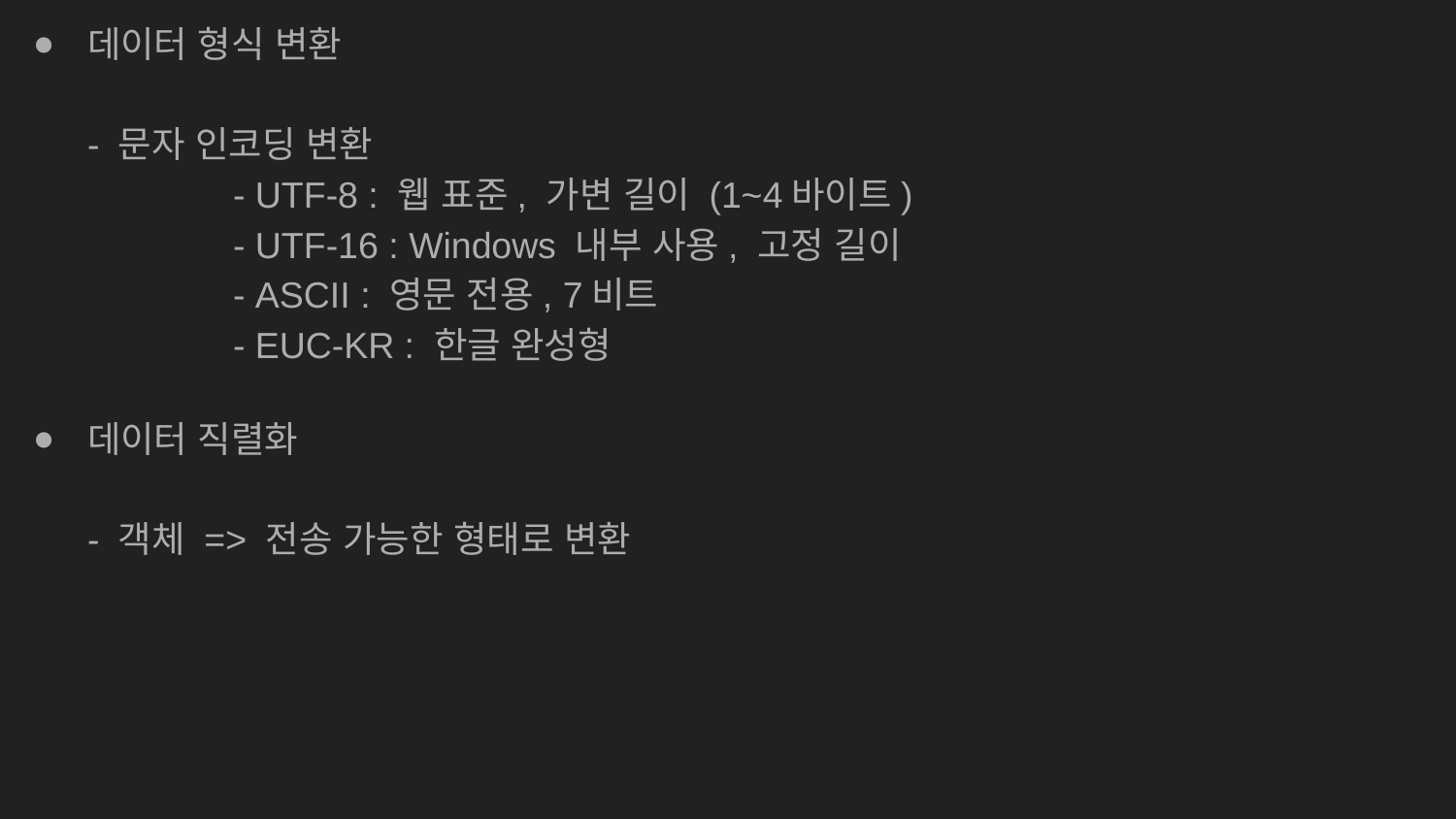

데이터 형식 변환
- 문자 인코딩 변환
	- UTF-8 : 웹 표준, 가변 길이 (1~4바이트)
	- UTF-16 : Windows 내부 사용, 고정 길이
	- ASCII : 영문 전용, 7비트
	- EUC-KR : 한글 완성형
데이터 직렬화
- 객체 => 전송 가능한 형태로 변환